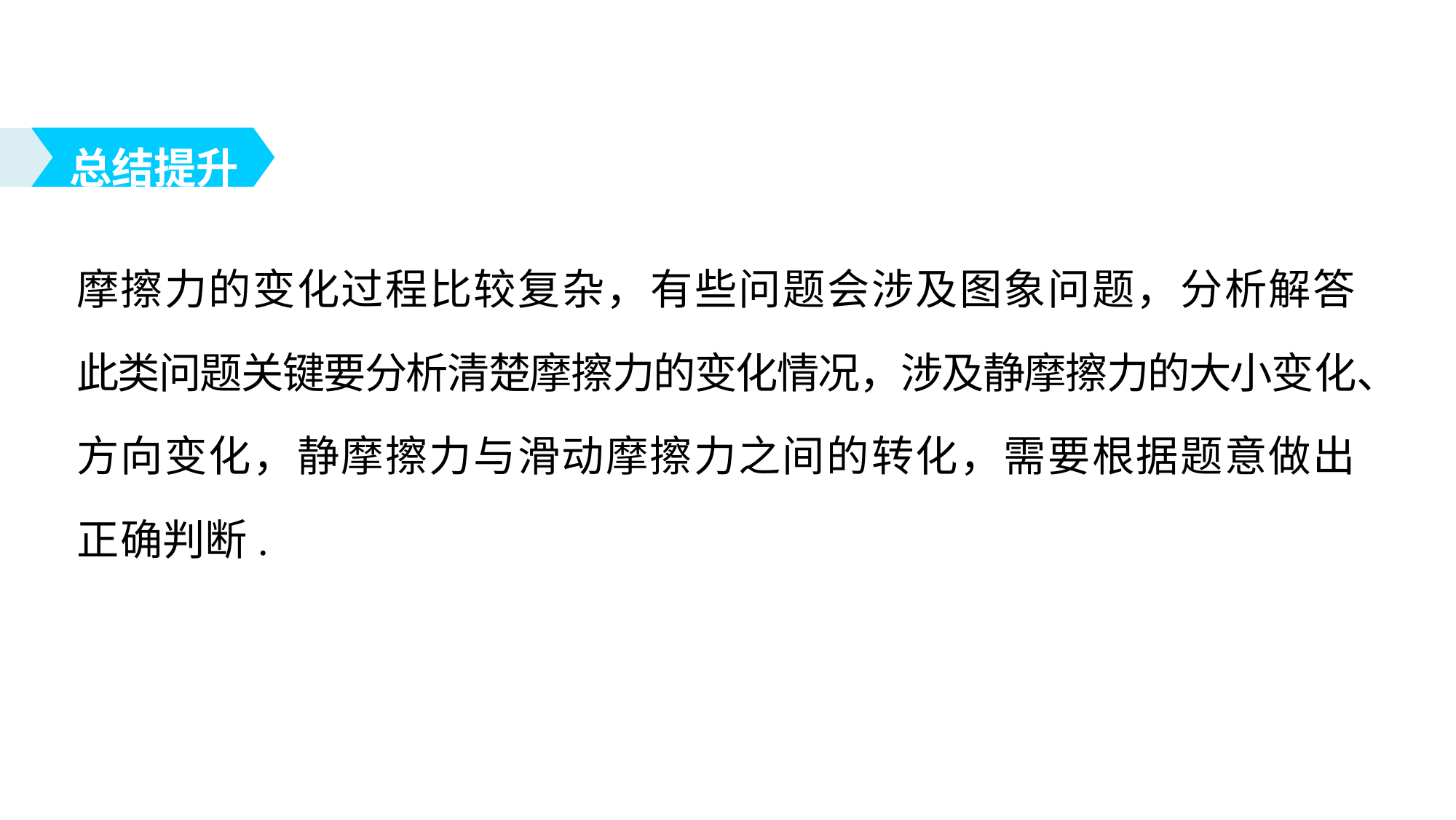

总结提升

摩擦力的变化过程比较复杂，有些问题会涉及图象问题，分析解答此类问题关键要分析清楚摩擦力的变化情况，涉及静摩擦力的大小变化、方向变化，静摩擦力与滑动摩擦力之间的转化，需要根据题意做出正确判断.